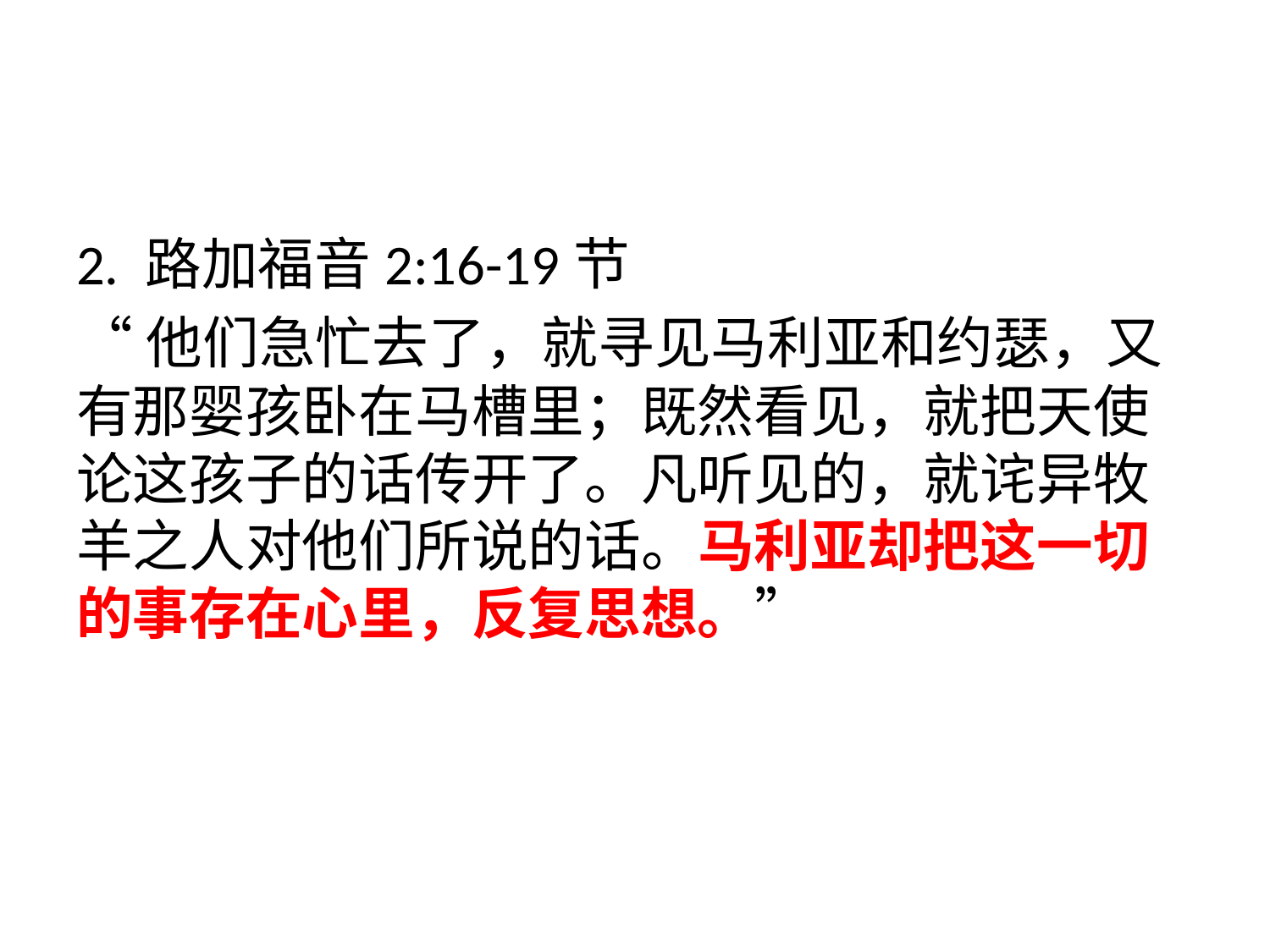

2. 路加福音2:16-19节
“他们急忙去了，就寻见马利亚和约瑟，又有那婴孩卧在马槽里；既然看见，就把天使论这孩子的话传开了。凡听见的，就诧异牧羊之人对他们所说的话。马利亚却把这一切的事存在心里，反复思想。”